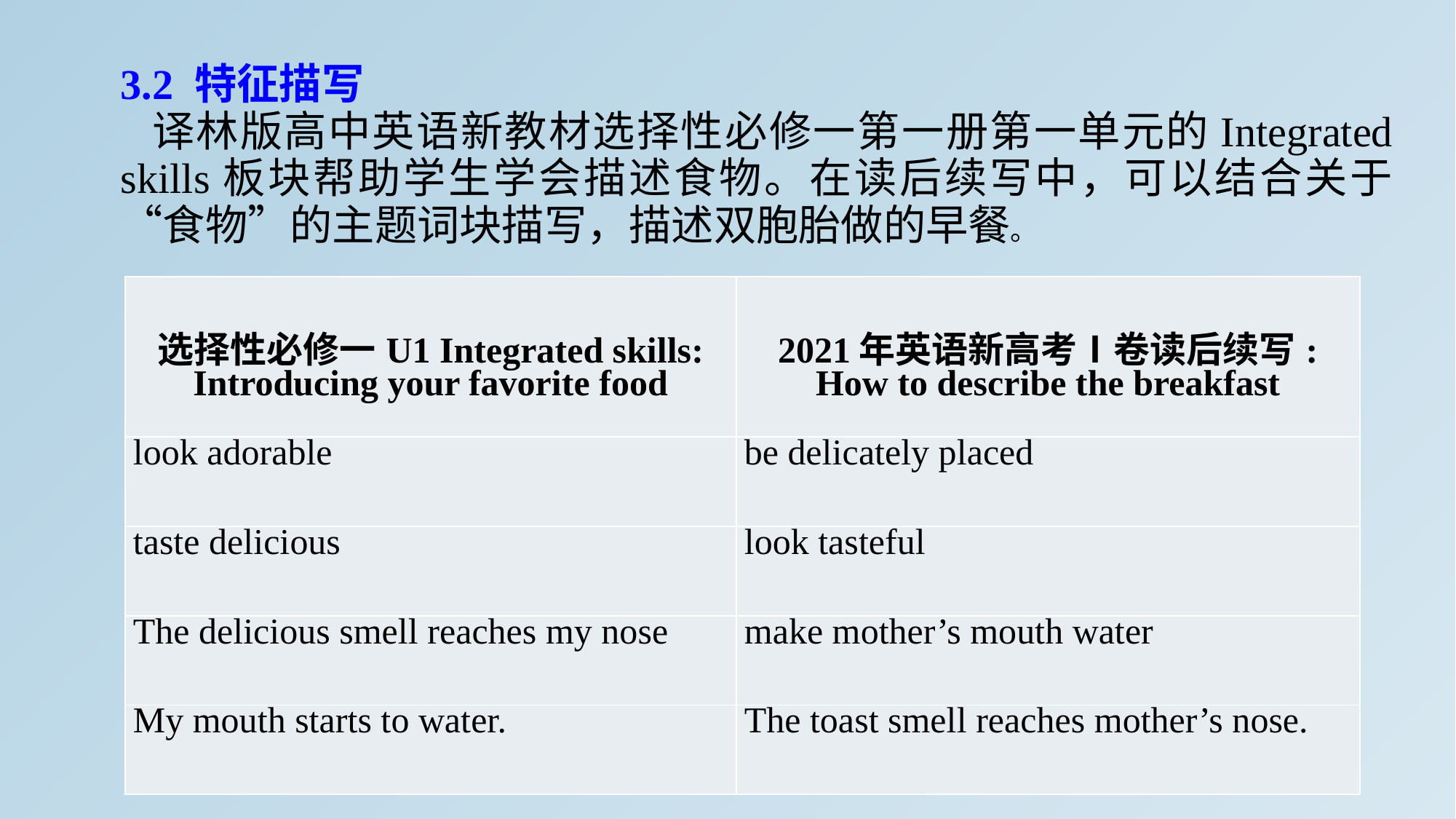

3.2 特征描写
译林版高中英语新教材选择性必修一第一册第一单元的Integrated skills板块帮助学生学会描述食物。在读后续写中，可以结合关于“食物”的主题词块描写，描述双胞胎做的早餐。
| 选择性必修一U1 Integrated skills: Introducing your favorite food | 2021年英语新高考Ⅰ卷读后续写: How to describe the breakfast |
| --- | --- |
| look adorable | be delicately placed |
| taste delicious | look tasteful |
| The delicious smell reaches my nose | make mother’s mouth water |
| My mouth starts to water. | The toast smell reaches mother’s nose. |